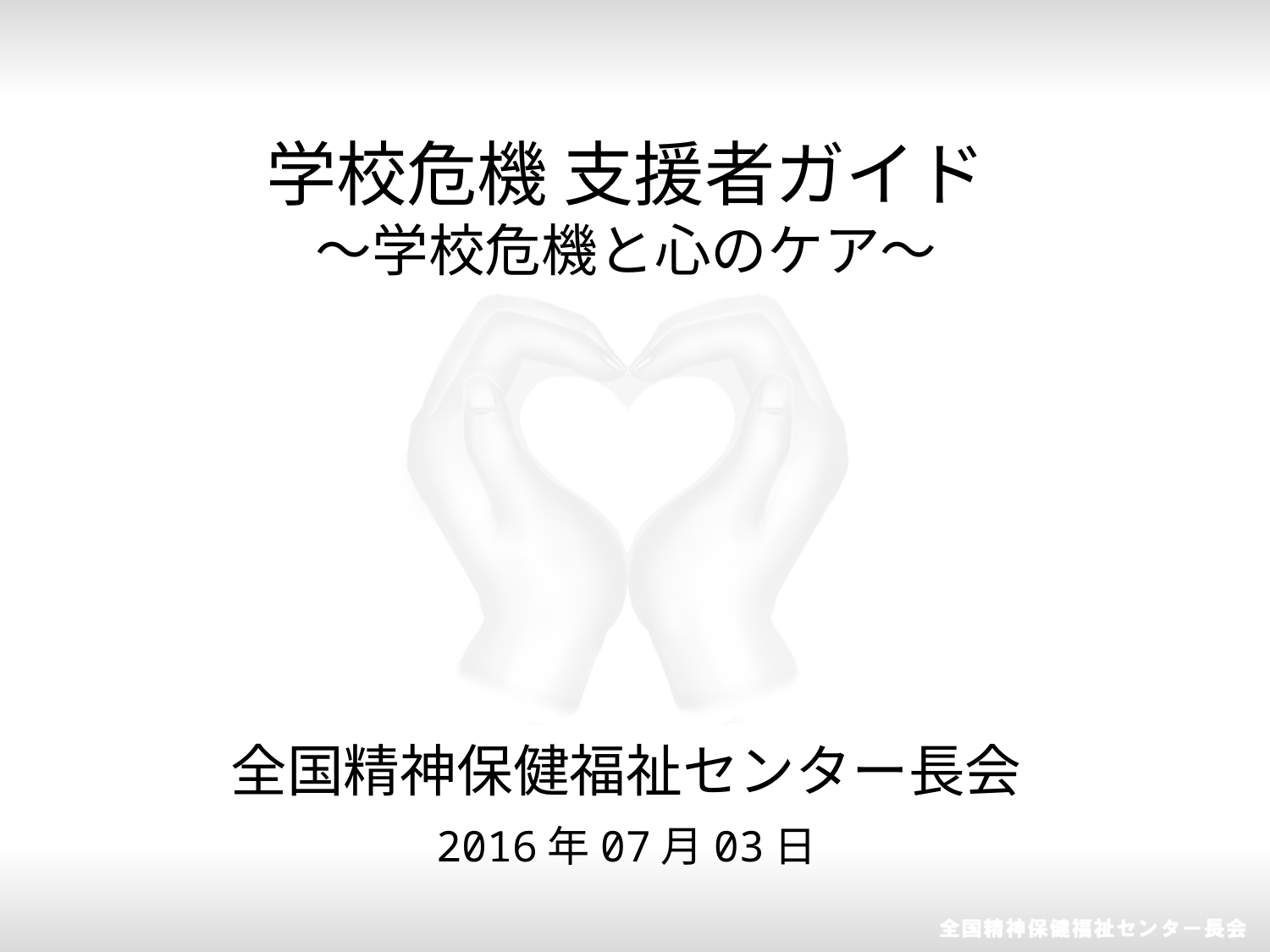

学校危機 支援者ガイド
～学校危機と心のケア～
全国精神保健福祉センター長会
2016年07月03日